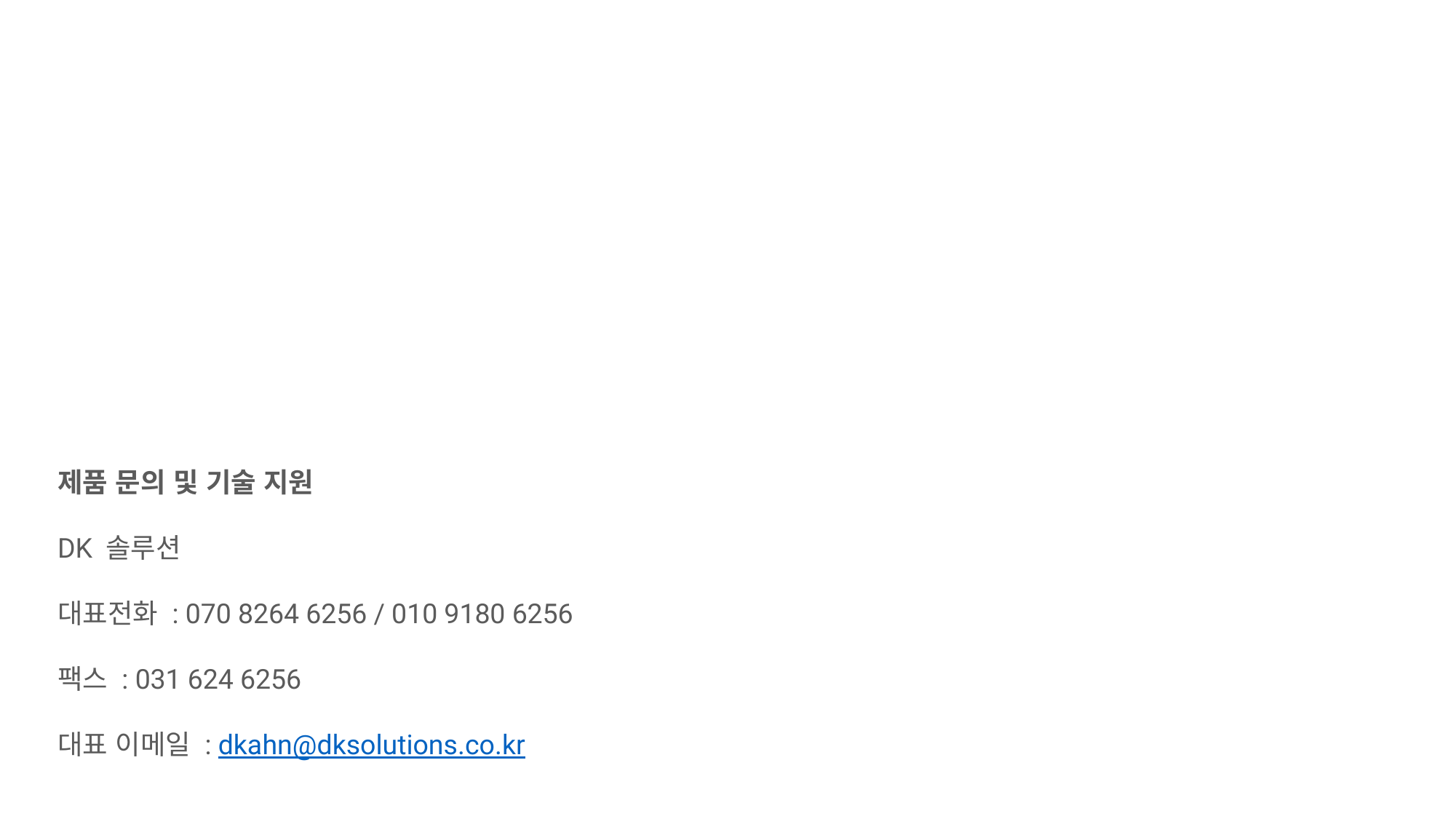

제품 문의 및 기술 지원
DK 솔루션
대표전화 : 070 8264 6256 / 010 9180 6256
팩스 : 031 624 6256
대표 이메일 : dkahn@dksolutions.co.kr